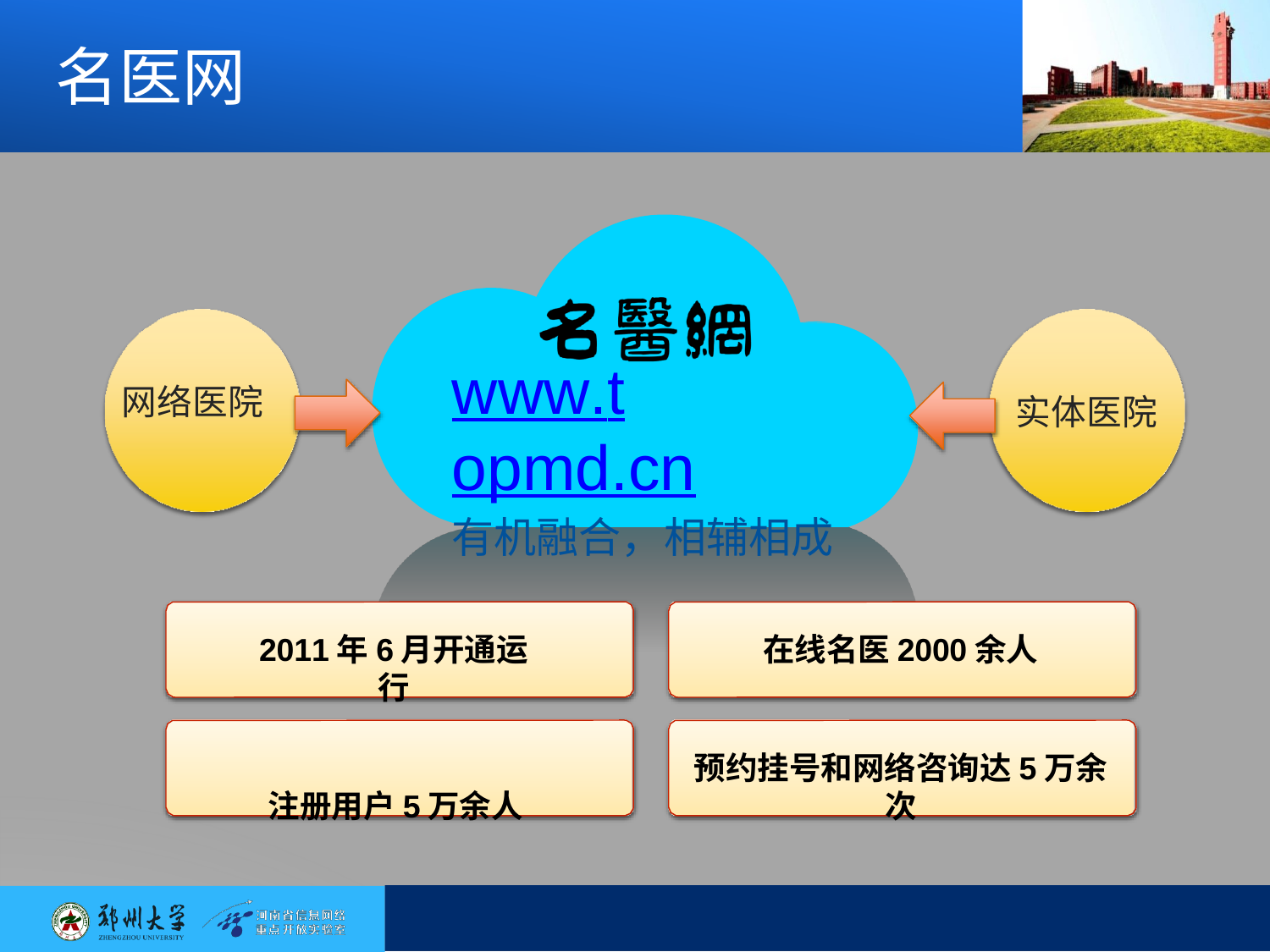

名医网

www.topmd.cn

有机融合，相辅相成

网络医院

实体医院

2011年6月开通运行

注册用户5万余人
在线名医2000余人

预约挂号和网络咨询达5万余次